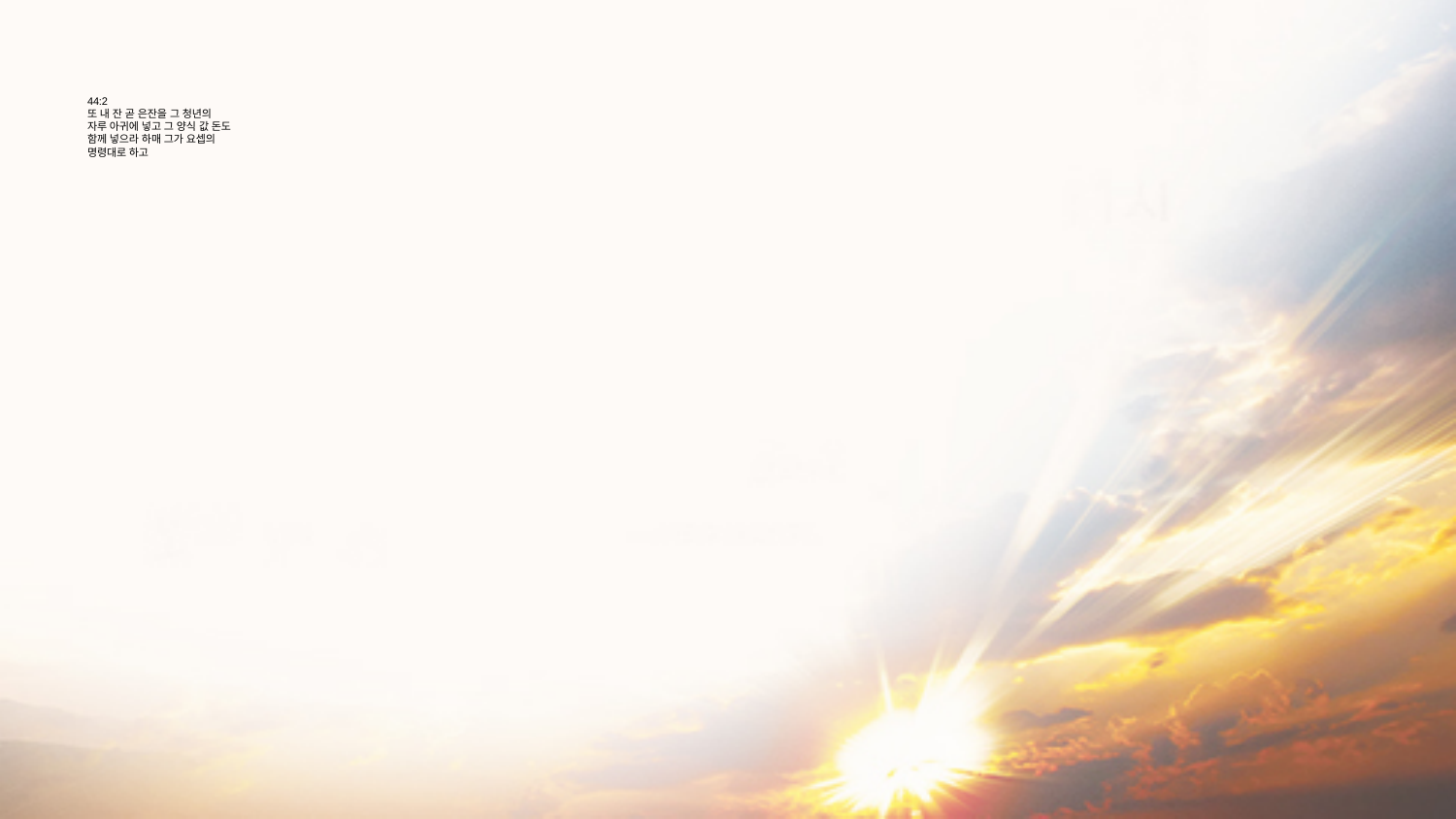

# 44:2 또 내 잔 곧 은잔을 그 청년의 자루 아귀에 넣고 그 양식 값 돈도 함께 넣으라 하매 그가 요셉의 명령대로 하고